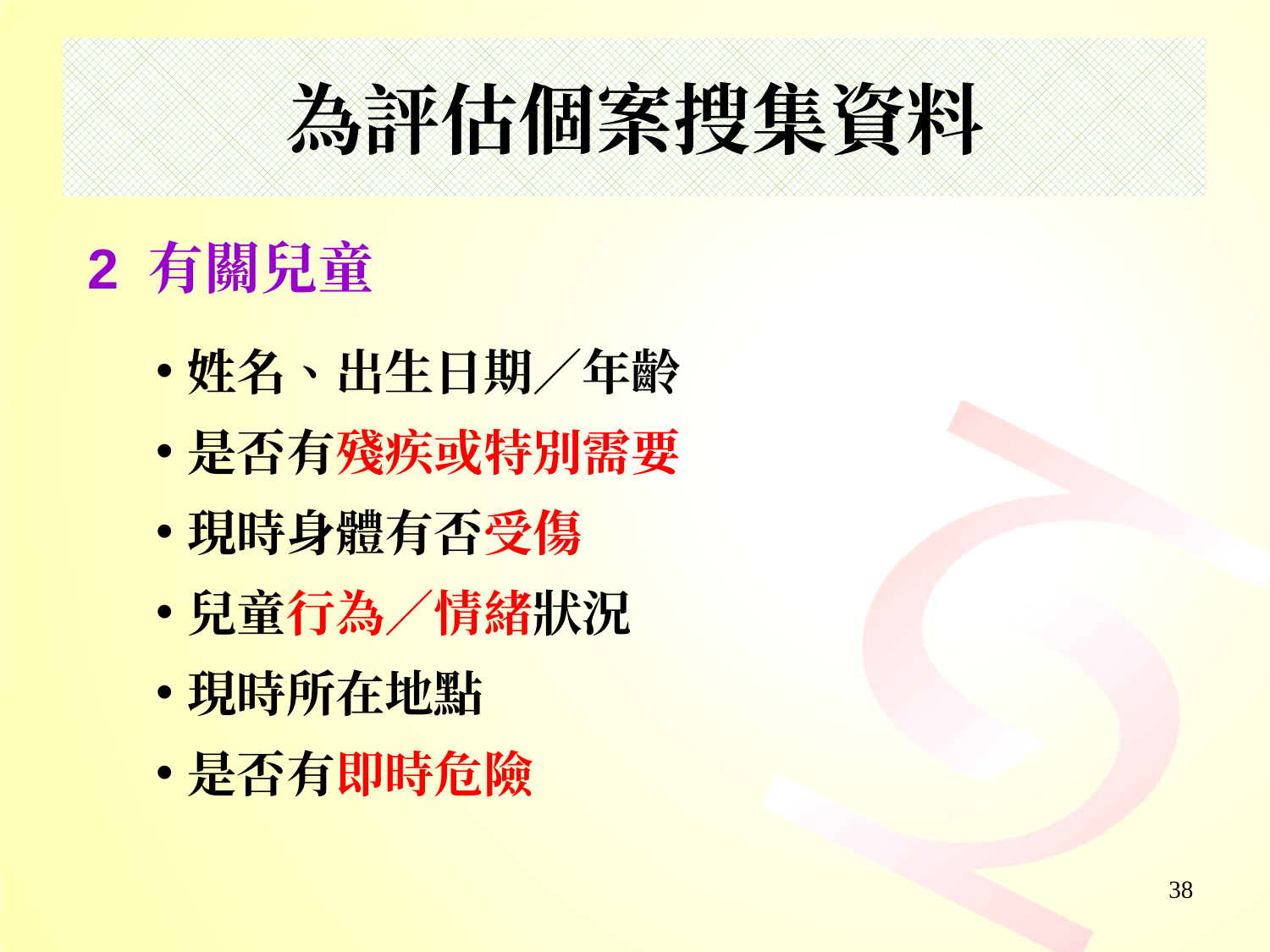

# 為評估個案搜集資料
2 有關兒童

姓名、出生日期／年齡
是否有殘疾或特別需要
現時身體有否受傷
兒童行為／情緒狀況
現時所在地點
是否有即時危險

38